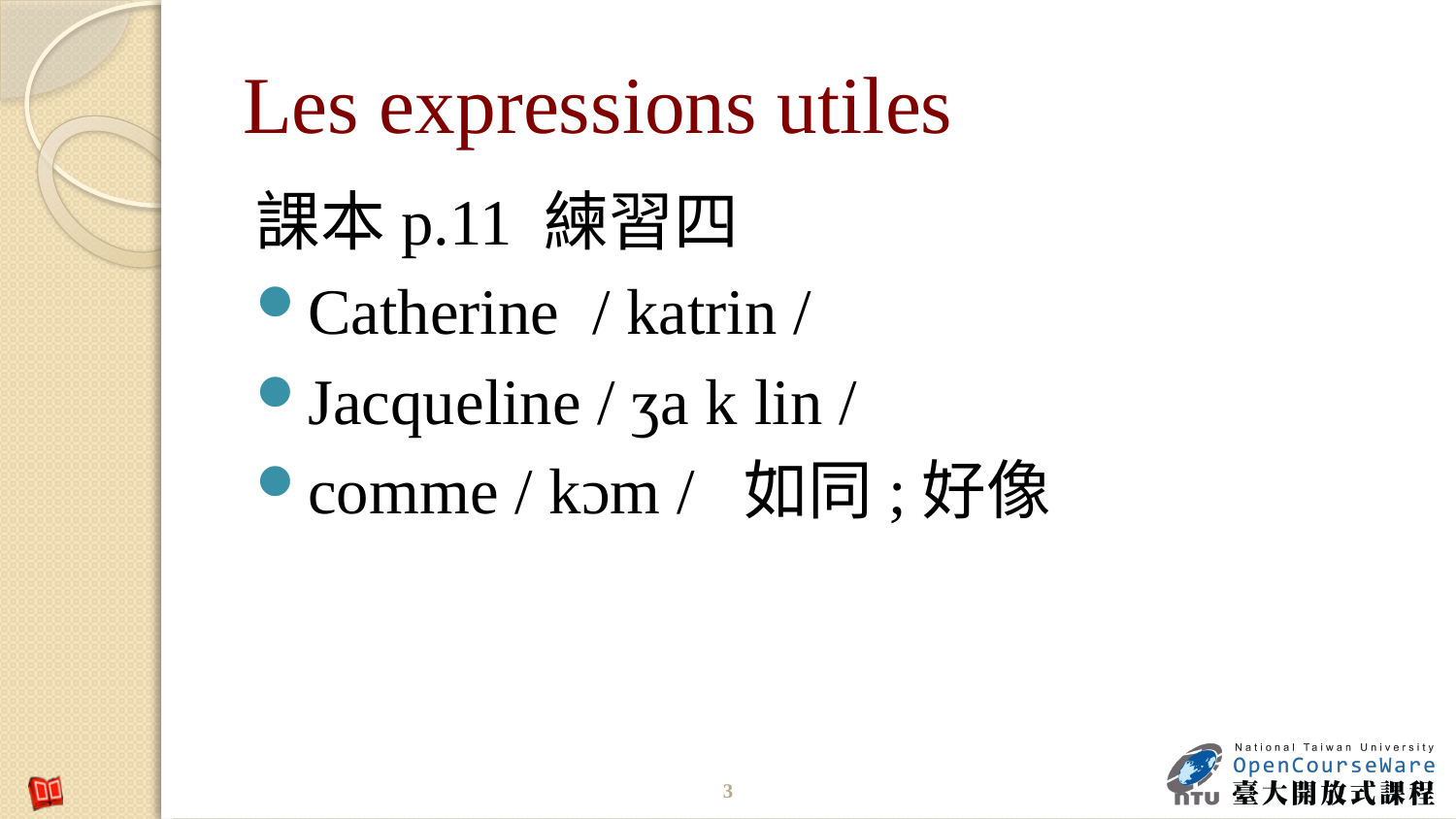

# Les expressions utiles
課本p.11 練習四
Catherine  / katrin /
Jacqueline / ʒa k lin /
comme / kɔm /  如同;好像

3